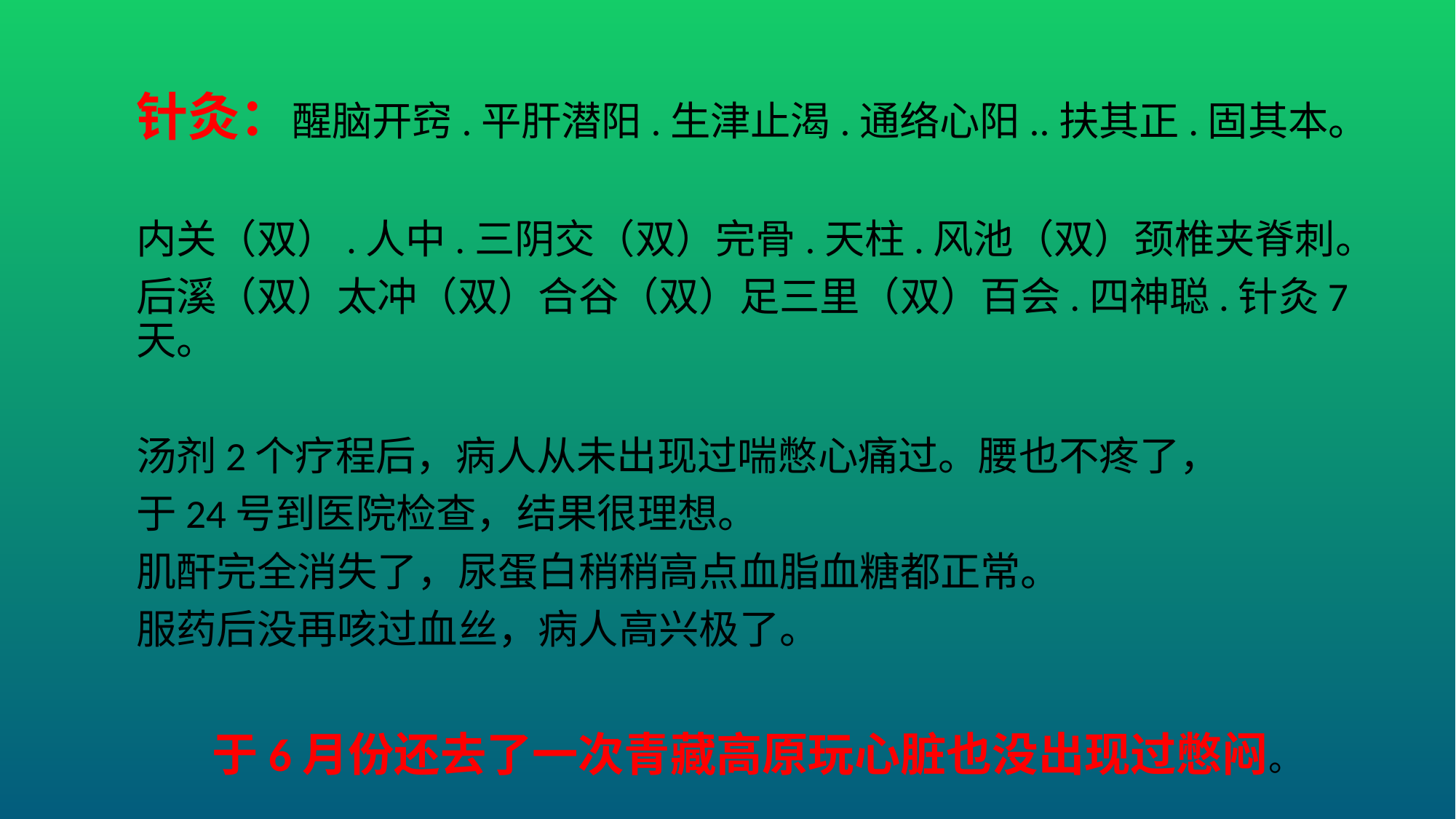

针灸：醒脑开窍.平肝潜阳.生津止渴.通络心阳..扶其正.固其本。

内关（双）.人中.三阴交（双）完骨.天柱.风池（双）颈椎夹脊刺。
后溪（双）太冲（双）合谷（双）足三里（双）百会.四神聪.针灸7天。

汤剂2个疗程后，病人从未出现过喘憋心痛过。腰也不疼了，
于24号到医院检查，结果很理想。
肌酐完全消失了，尿蛋白稍稍高点血脂血糖都正常。
服药后没再咳过血丝，病人高兴极了。

于6月份还去了一次青藏高原玩心脏也没出现过憋闷。